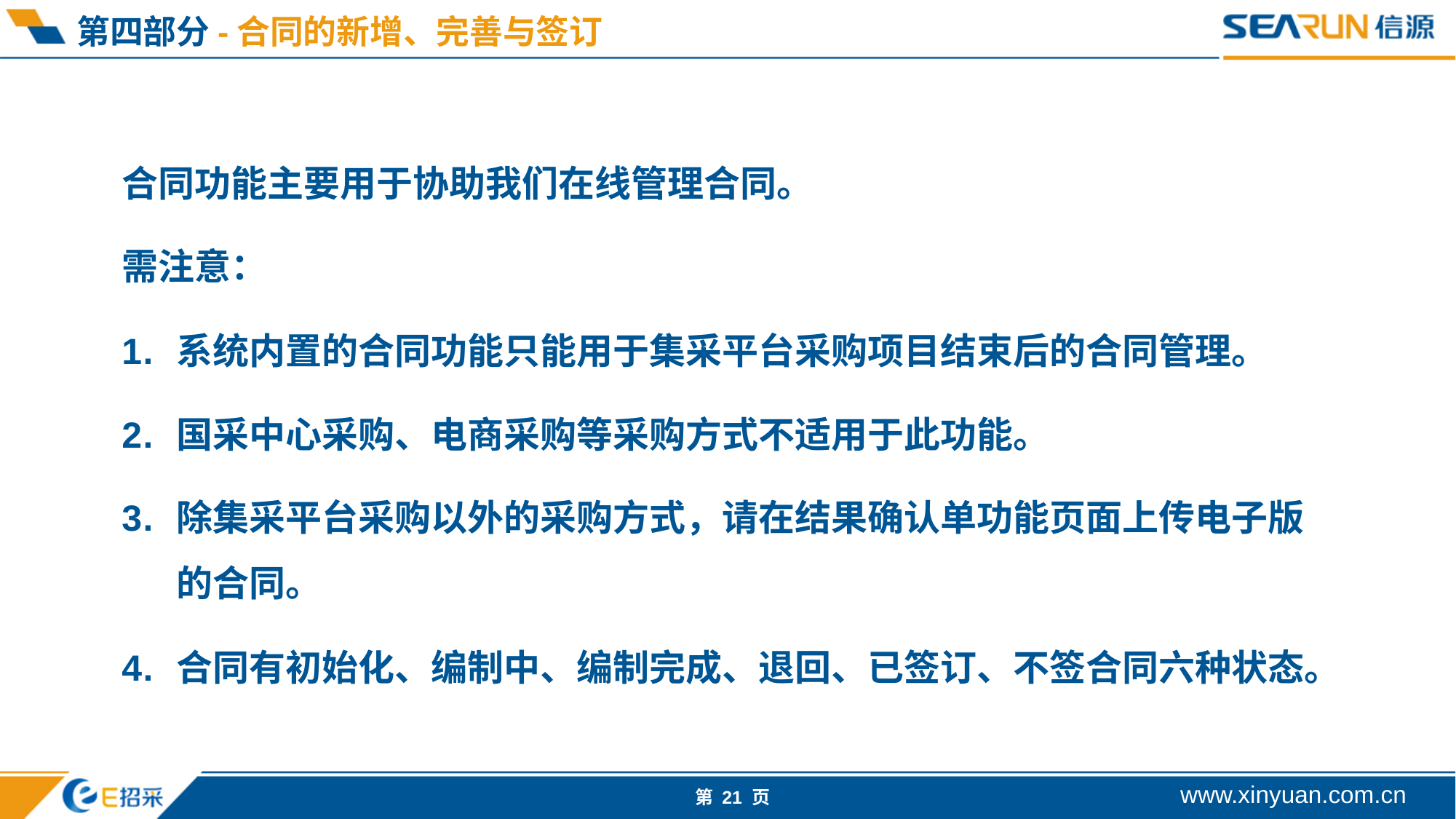

#
第四部分-合同的新增、完善与签订
合同功能主要用于协助我们在线管理合同。
需注意：
系统内置的合同功能只能用于集采平台采购项目结束后的合同管理。
国采中心采购、电商采购等采购方式不适用于此功能。
除集采平台采购以外的采购方式，请在结果确认单功能页面上传电子版的合同。
合同有初始化、编制中、编制完成、退回、已签订、不签合同六种状态。

企业精
行为准则